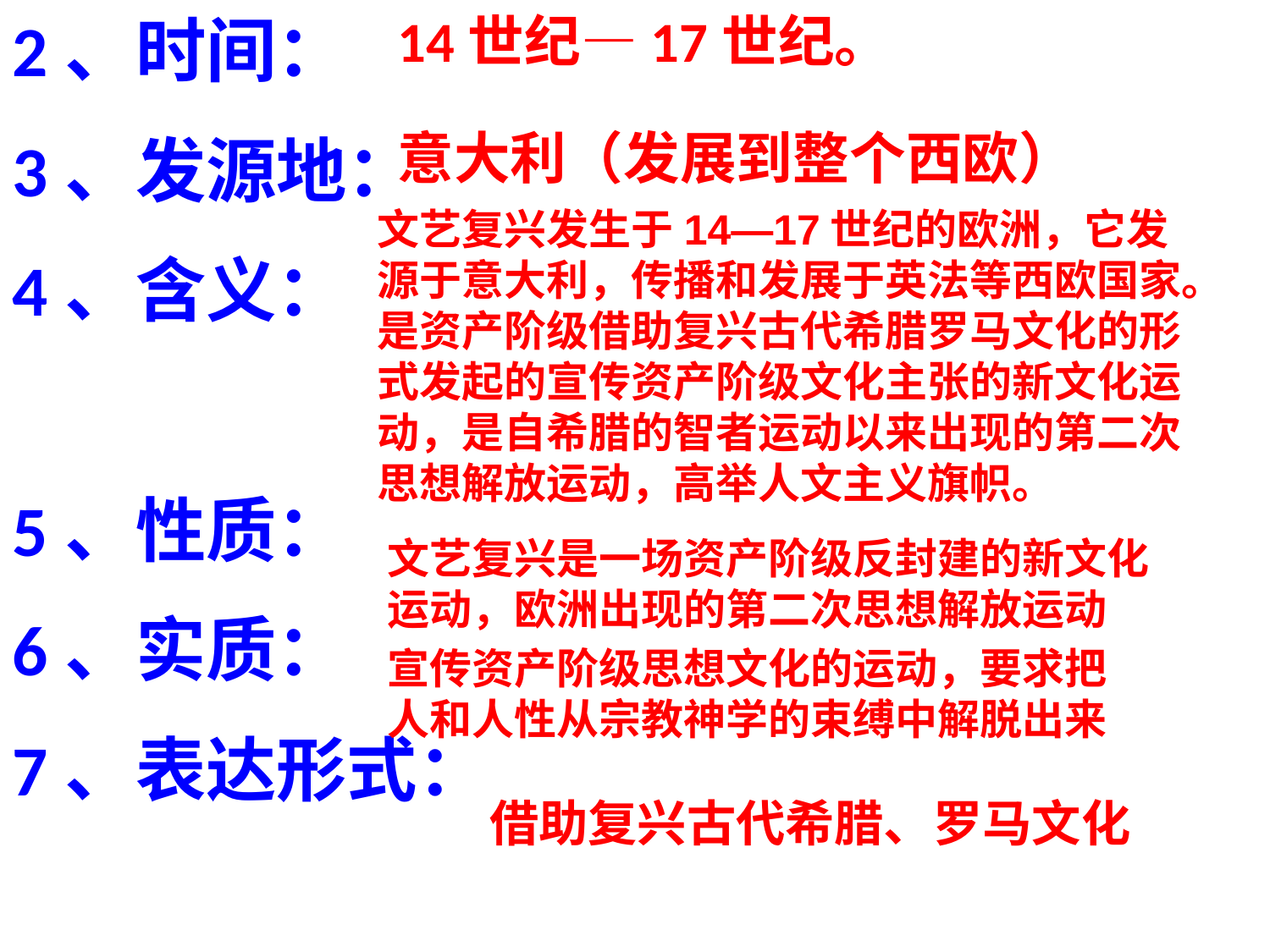

2、时间：
3、发源地：
4、含义：

5、性质：
6、实质：
7、表达形式：

14世纪—17世纪。
意大利（发展到整个西欧）
文艺复兴发生于14—17世纪的欧洲，它发源于意大利，传播和发展于英法等西欧国家。是资产阶级借助复兴古代希腊罗马文化的形式发起的宣传资产阶级文化主张的新文化运动，是自希腊的智者运动以来出现的第二次思想解放运动，高举人文主义旗帜。
文艺复兴是一场资产阶级反封建的新文化运动，欧洲出现的第二次思想解放运动
宣传资产阶级思想文化的运动，要求把人和人性从宗教神学的束缚中解脱出来
借助复兴古代希腊、罗马文化